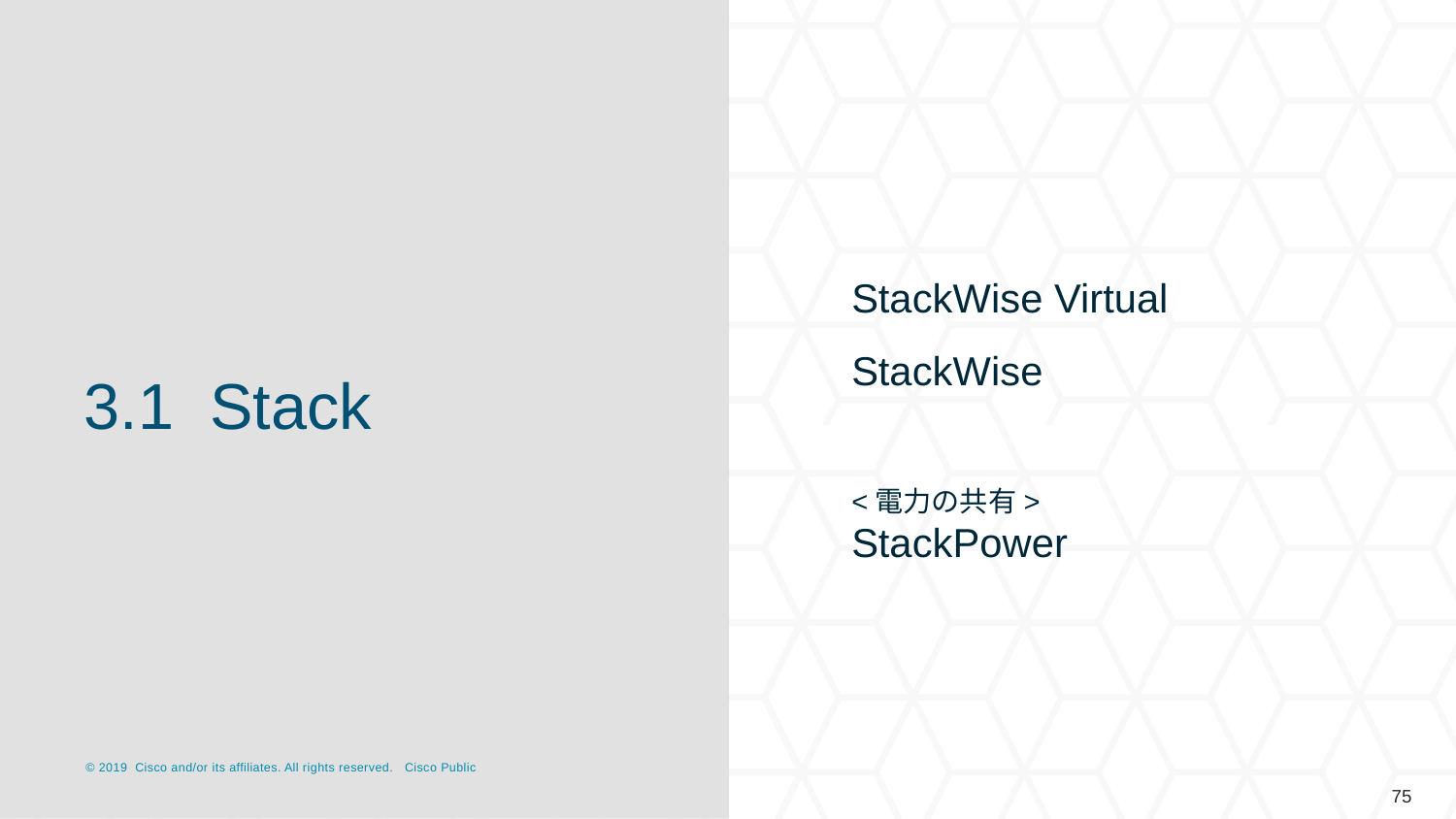

StackWise Virtual
StackWise

<電力の共有>
StackPower
# 3.1  Stack
75